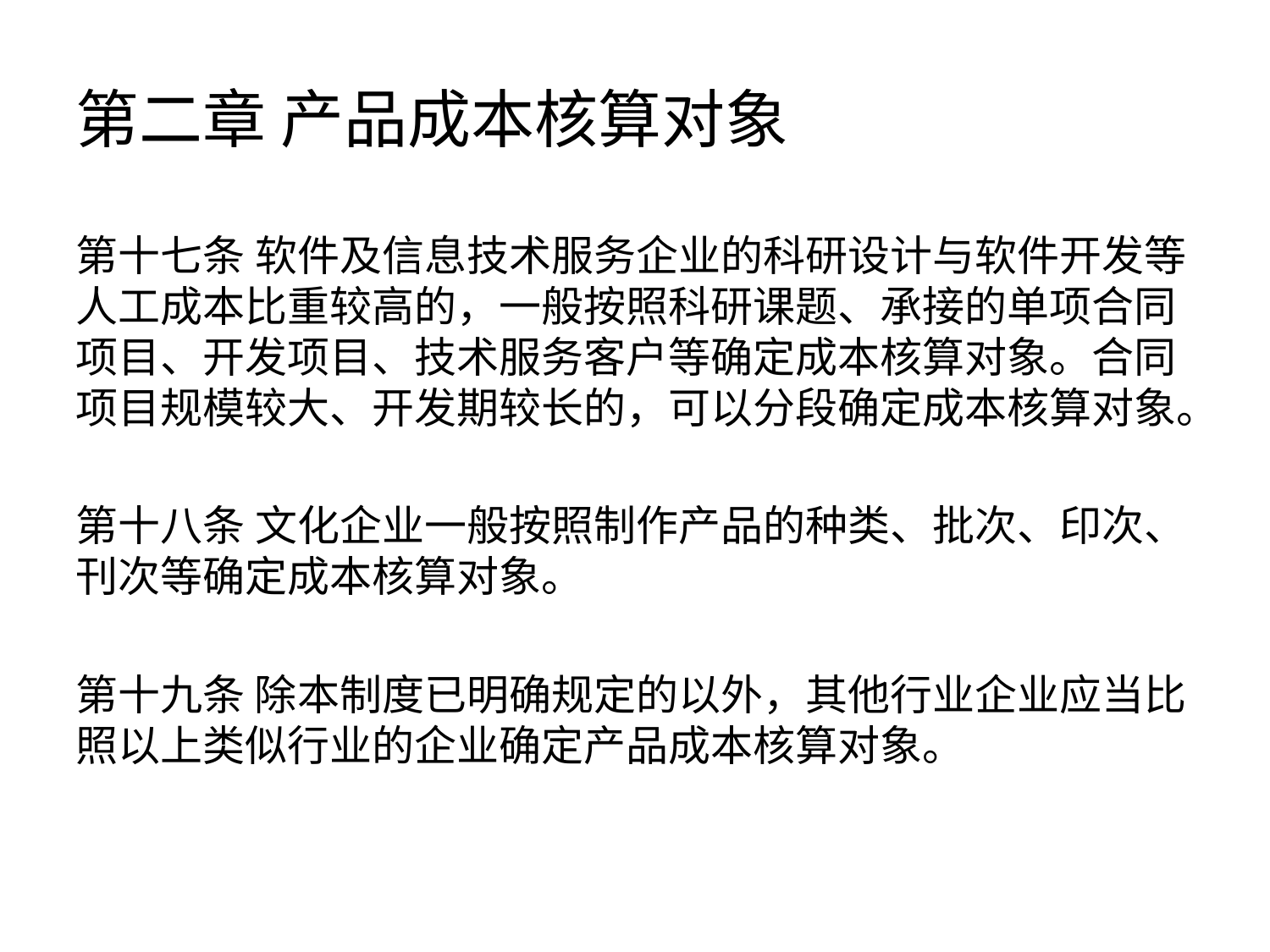

# 第二章 产品成本核算对象
第十七条 软件及信息技术服务企业的科研设计与软件开发等人工成本比重较高的，一般按照科研课题、承接的单项合同项目、开发项目、技术服务客户等确定成本核算对象。合同项目规模较大、开发期较长的，可以分段确定成本核算对象。

第十八条 文化企业一般按照制作产品的种类、批次、印次、刊次等确定成本核算对象。

第十九条 除本制度已明确规定的以外，其他行业企业应当比照以上类似行业的企业确定产品成本核算对象。